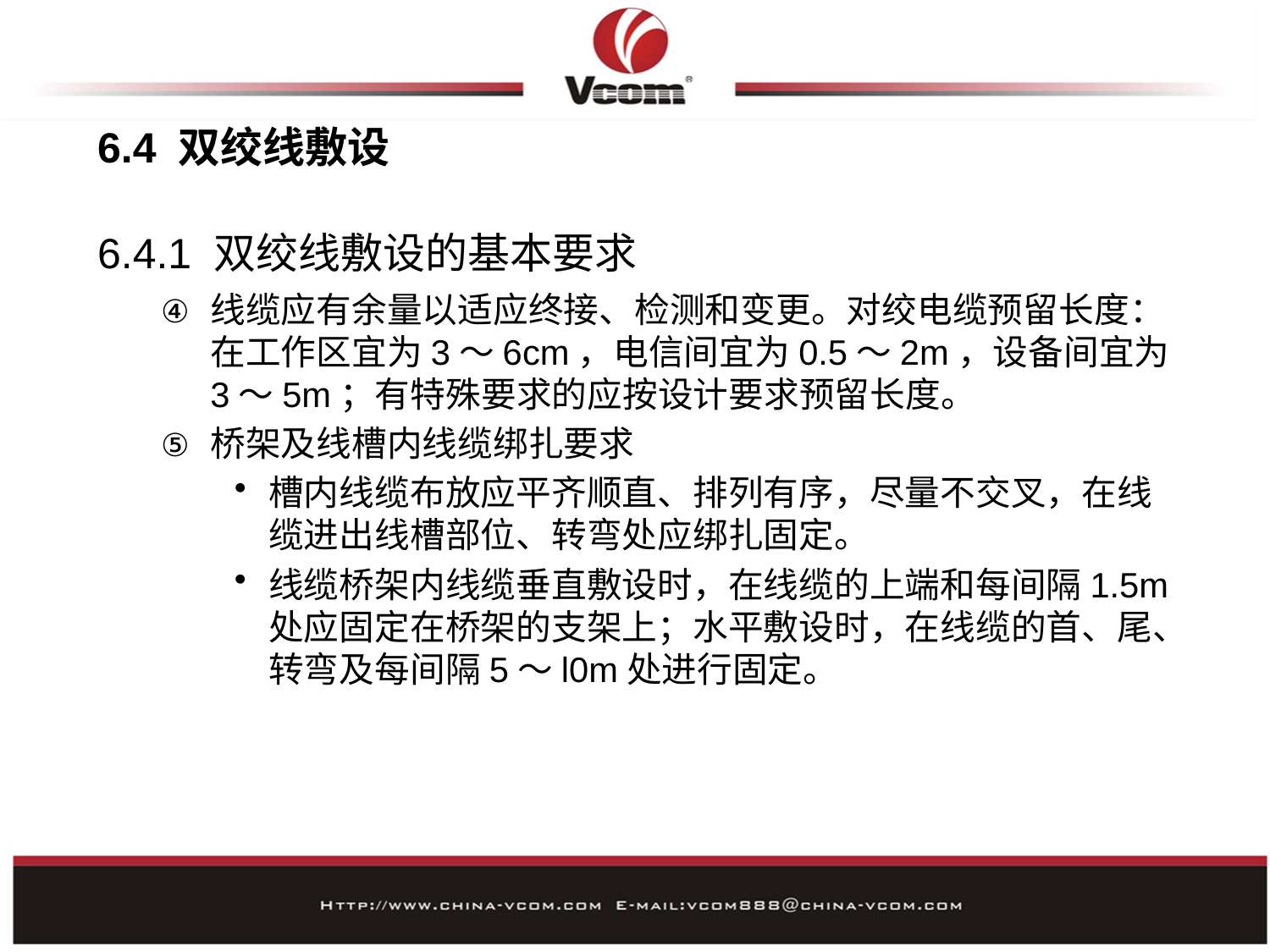

# 6.4 双绞线敷设
6.4.1 双绞线敷设的基本要求
线缆应有余量以适应终接、检测和变更。对绞电缆预留长度：在工作区宜为3～6cm，电信间宜为0.5～2m，设备间宜为3～5m；有特殊要求的应按设计要求预留长度。
桥架及线槽内线缆绑扎要求
槽内线缆布放应平齐顺直、排列有序，尽量不交叉，在线缆进出线槽部位、转弯处应绑扎固定。
线缆桥架内线缆垂直敷设时，在线缆的上端和每间隔1.5m处应固定在桥架的支架上；水平敷设时，在线缆的首、尾、转弯及每间隔5～l0m处进行固定。